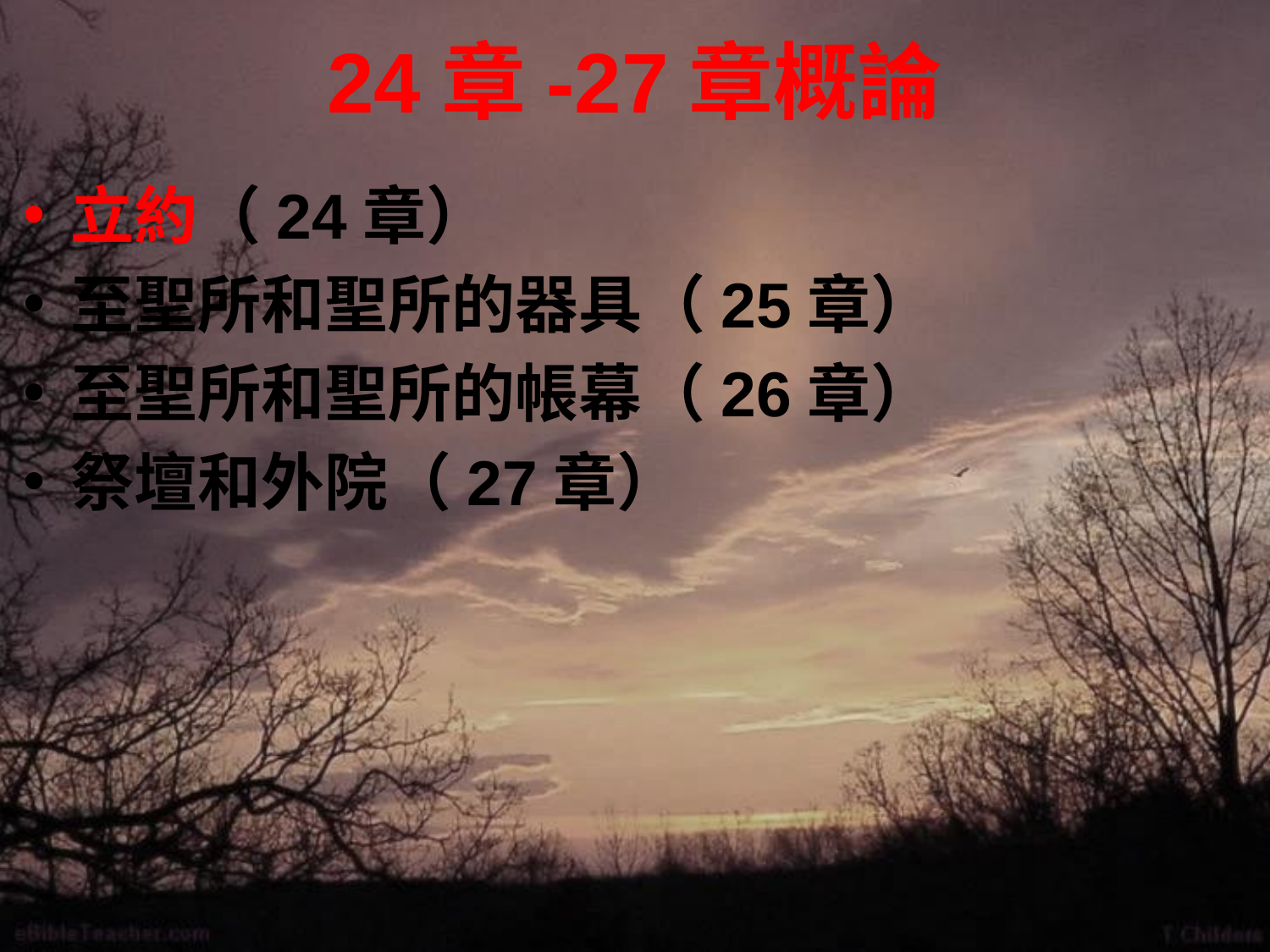

# 24章-27章概論
立約（24章）
至聖所和聖所的器具（25章）
至聖所和聖所的帳幕（26章）
祭壇和外院（27章）